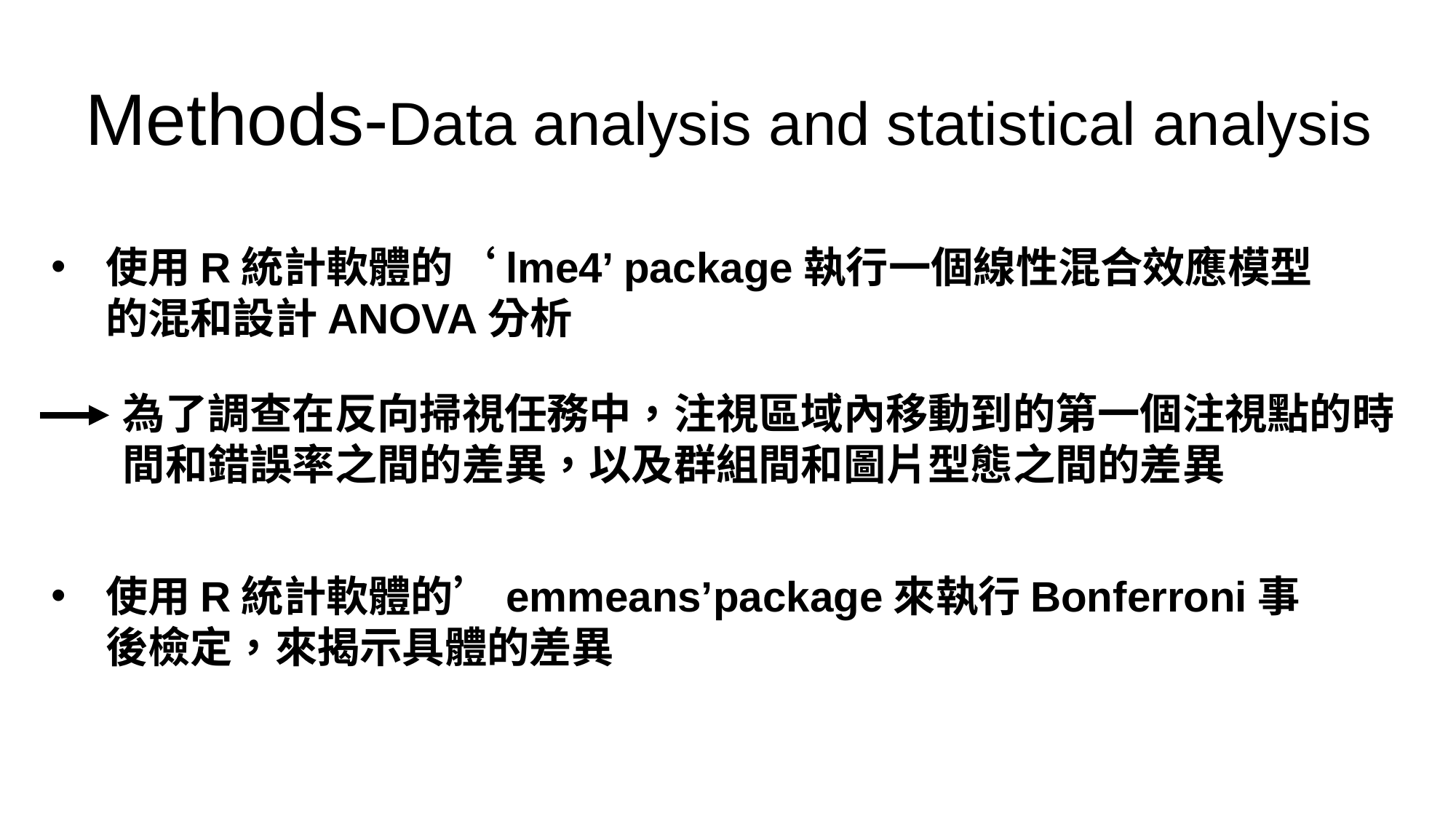

Methods-Data analysis and statistical analysis
使用R統計軟體的‘lme4’ package執行一個線性混合效應模型的混和設計ANOVA分析
為了調查在反向掃視任務中，注視區域內移動到的第一個注視點的時間和錯誤率之間的差異，以及群組間和圖片型態之間的差異
使用R統計軟體的’emmeans’package來執行Bonferroni事後檢定，來揭示具體的差異